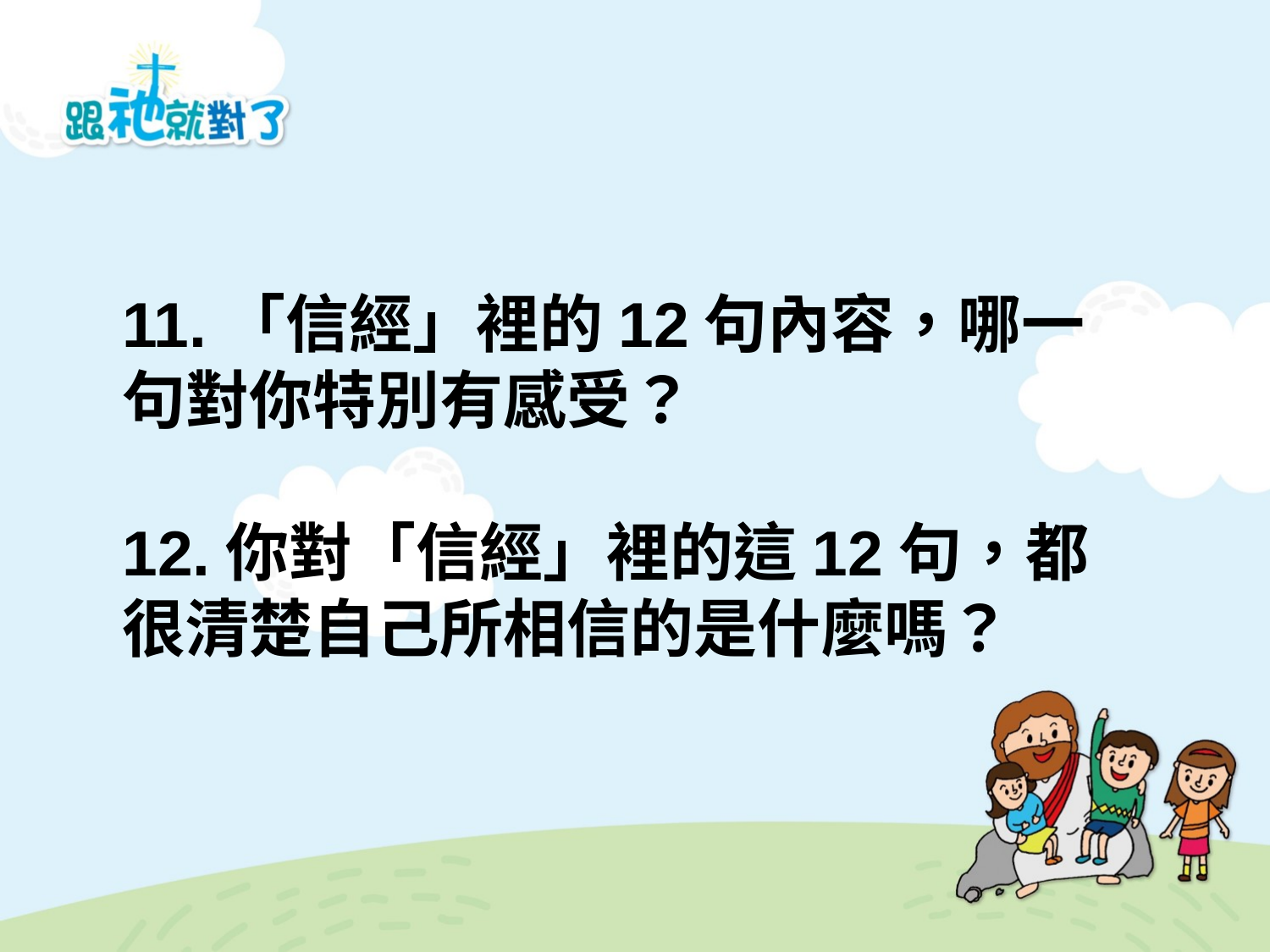

11.「信經」裡的12句內容，哪一句對你特別有感受？

12.你對「信經」裡的這12句，都很清楚自己所相信的是什麼嗎？